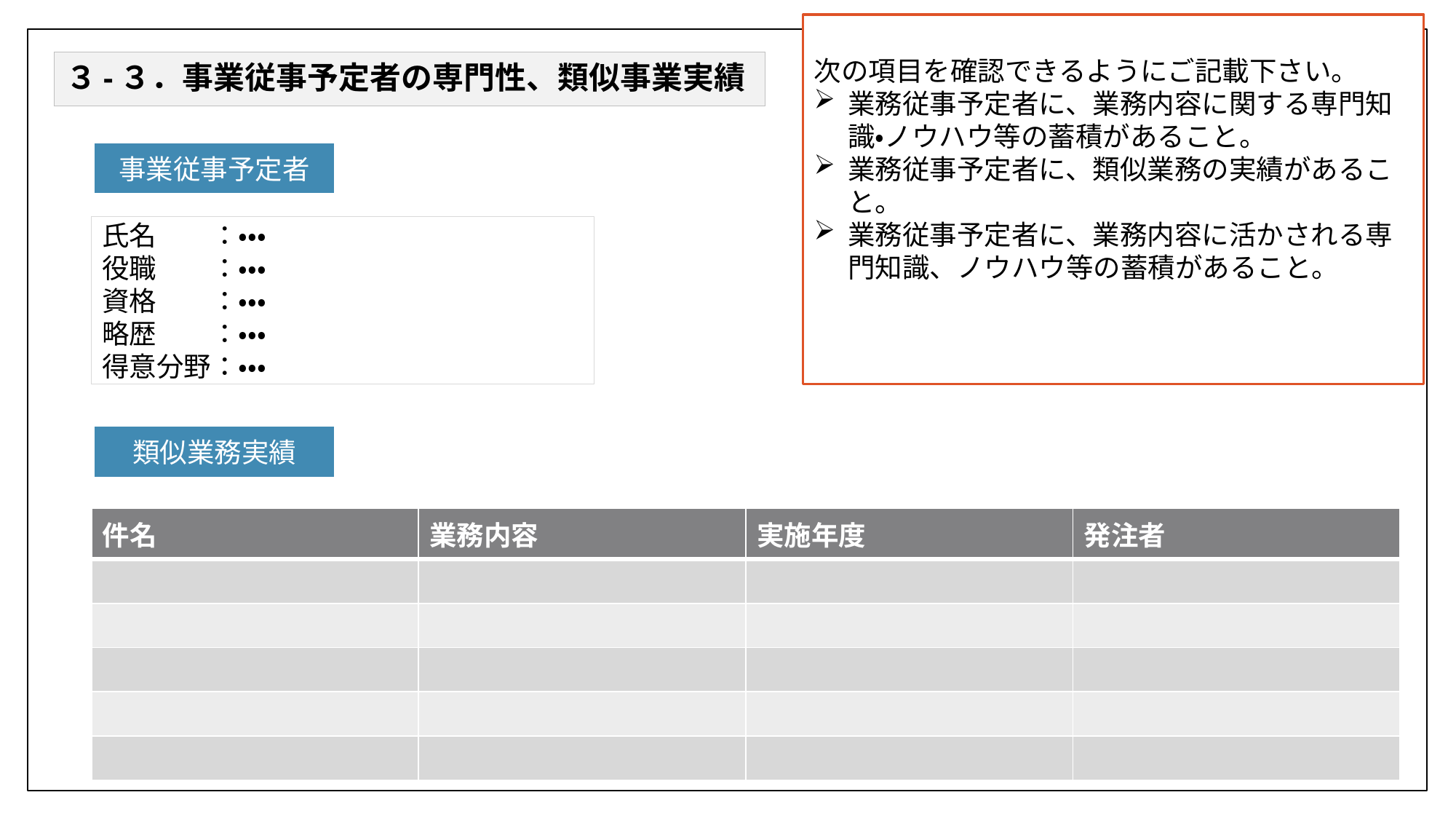

次の項目を確認できるようにご記載下さい。
業務従事予定者に、業務内容に関する専門知識・ノウハウ等の蓄積があること。
業務従事予定者に、類似業務の実績があること。
業務従事予定者に、業務内容に活かされる専門知識、ノウハウ等の蓄積があること。

３-３．事業従事予定者の専門性、類似事業実績
事業従事予定者
氏名　　：・・・
役職　　：・・・
資格　　：・・・
略歴　　：・・・
得意分野：・・・
類似業務実績
| 件名 | 業務内容 | 実施年度 | 発注者 |
| --- | --- | --- | --- |
|  |  |  |  |
|  |  |  |  |
|  |  |  |  |
|  |  |  |  |
|  |  |  |  |